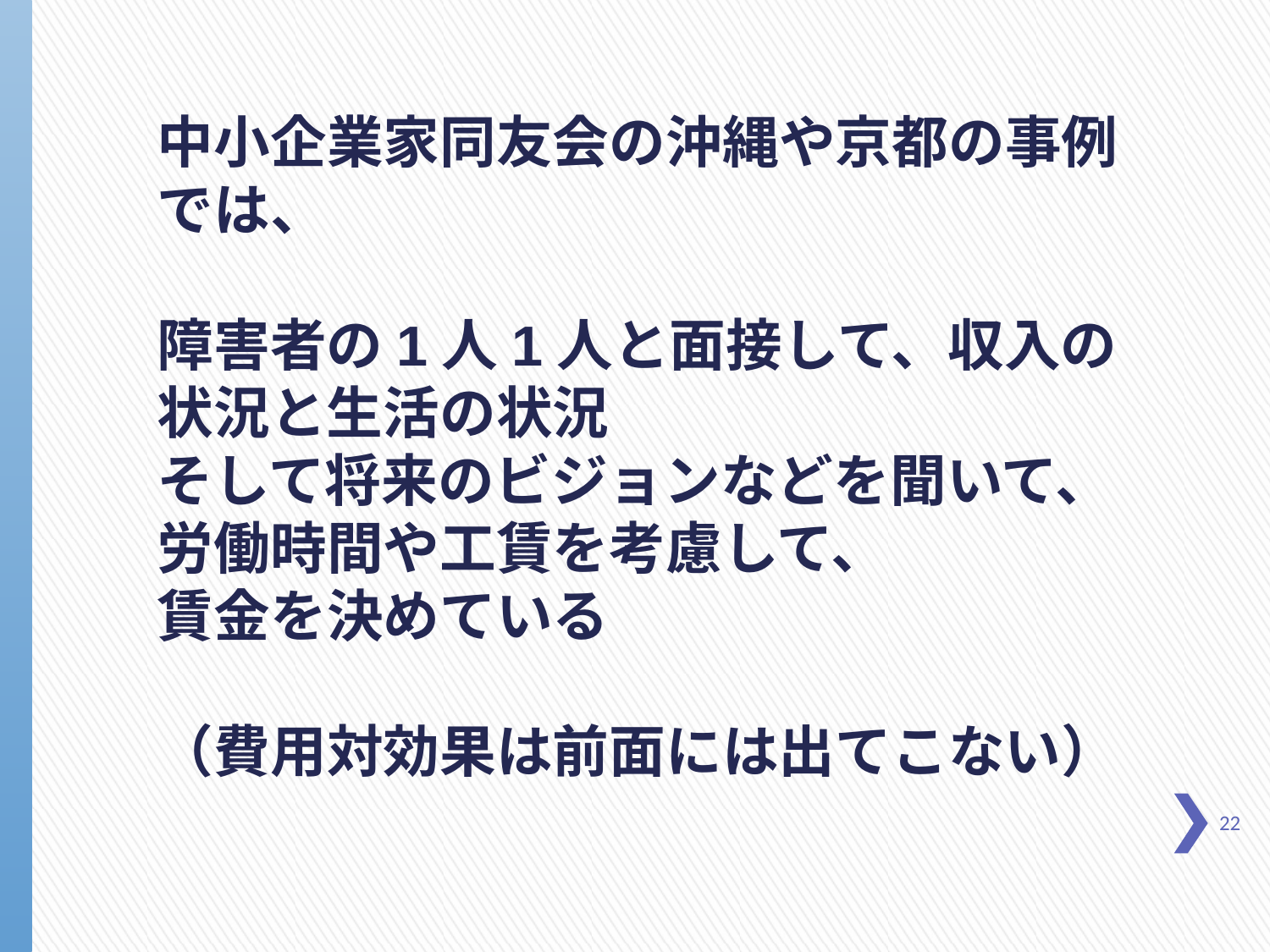

中小企業家同友会の沖縄や京都の事例では、

障害者の1人1人と面接して、収入の状況と生活の状況
そして将来のビジョンなどを聞いて、労働時間や工賃を考慮して、
賃金を決めている

（費用対効果は前面には出てこない）
22